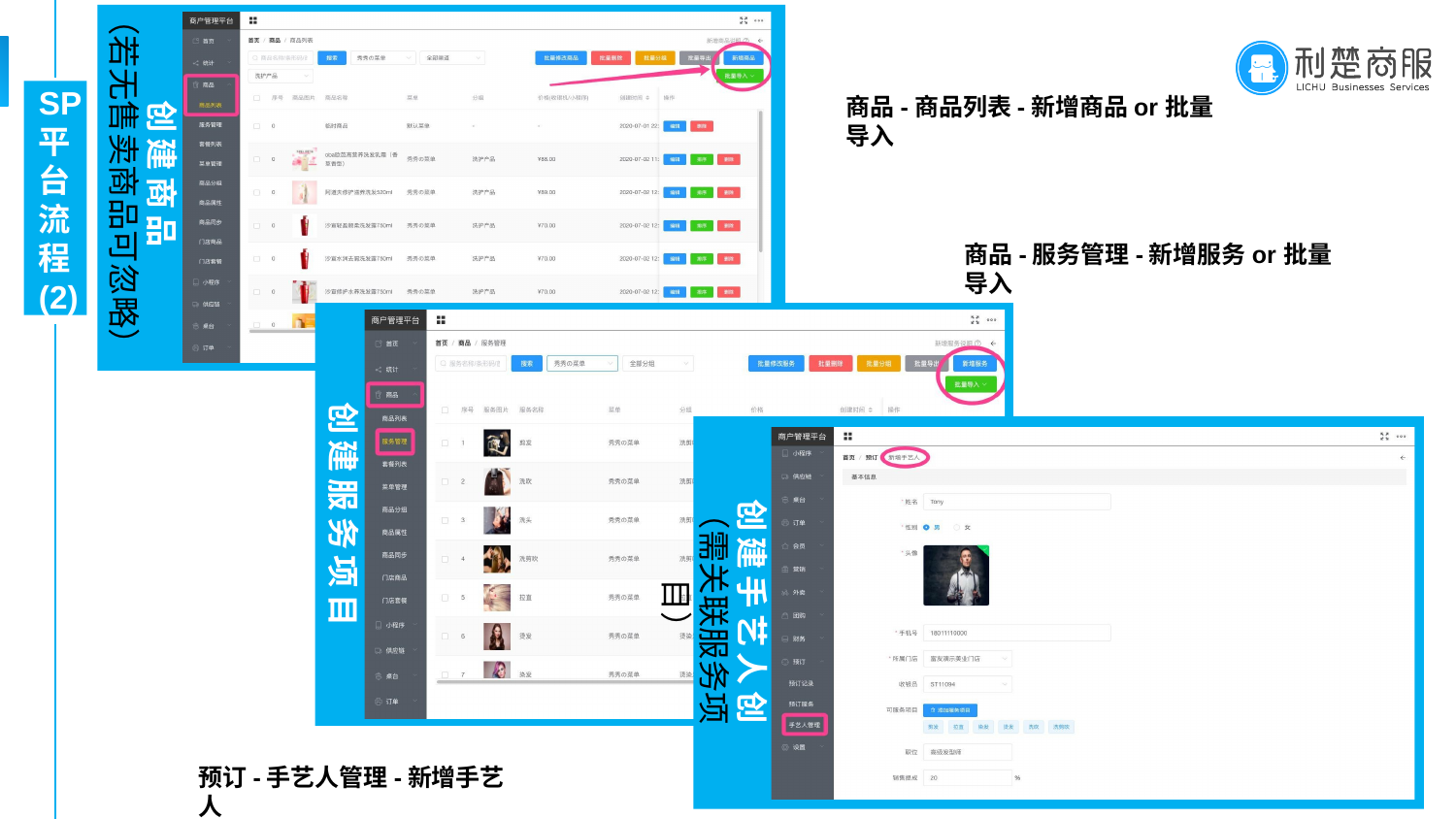

（若无售卖商品可忽略）

SP平 台 流 程 (2)
商品-商品列表-新增商品or批量导入
创建商品
切
换经营模式
商品-服务管理-新增服务or批量导入

创建服务项目

创建手艺人创
（需关联服务项目）
预订-手艺人管理-新增手艺人